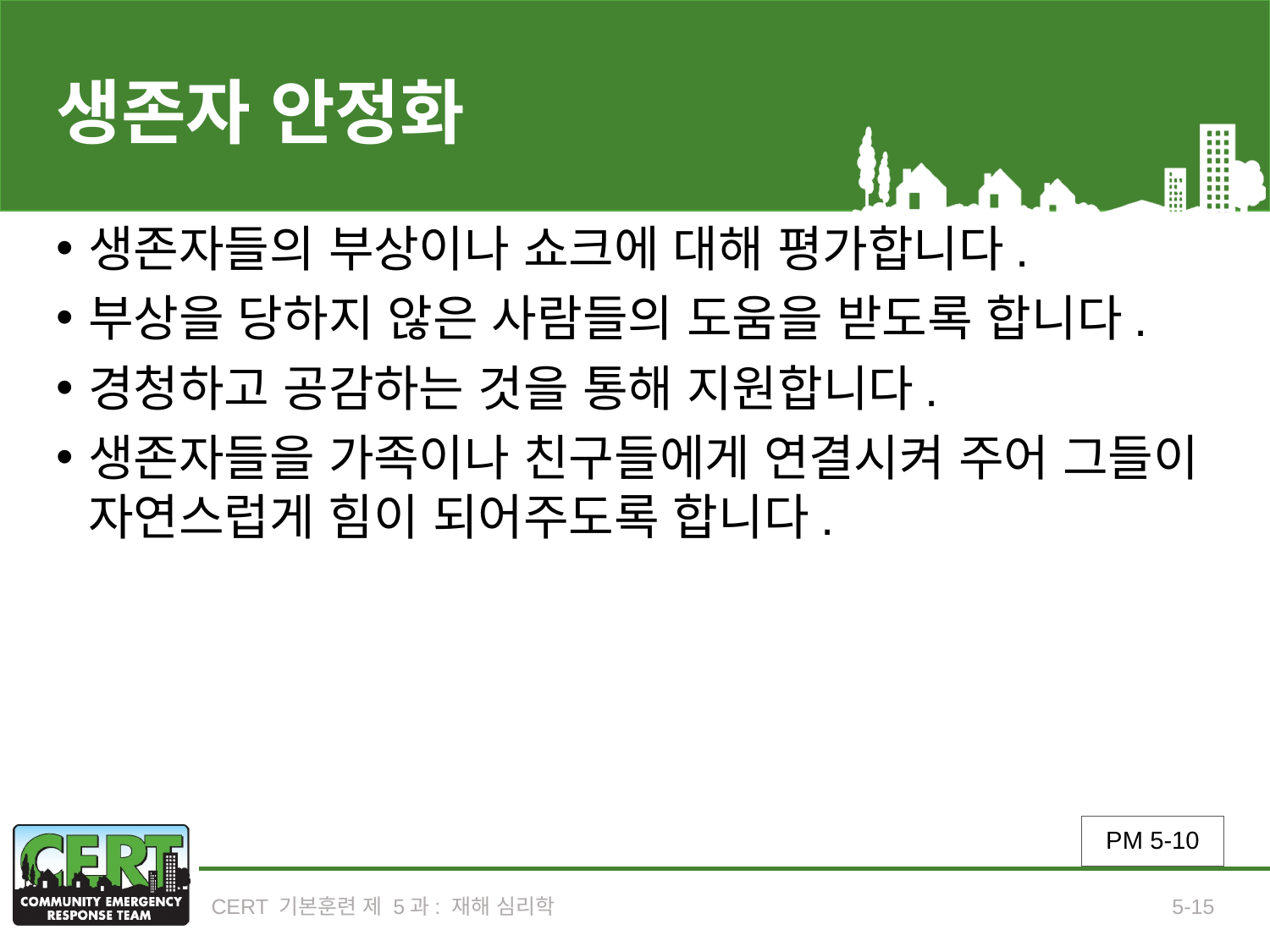

# 생존자 안정화
생존자들의 부상이나 쇼크에 대해 평가합니다.
부상을 당하지 않은 사람들의 도움을 받도록 합니다.
경청하고 공감하는 것을 통해 지원합니다.
생존자들을 가족이나 친구들에게 연결시켜 주어 그들이 자연스럽게 힘이 되어주도록 합니다.
PM 5-10
CERT 기본훈련 제 5과: 재해 심리학
5-15